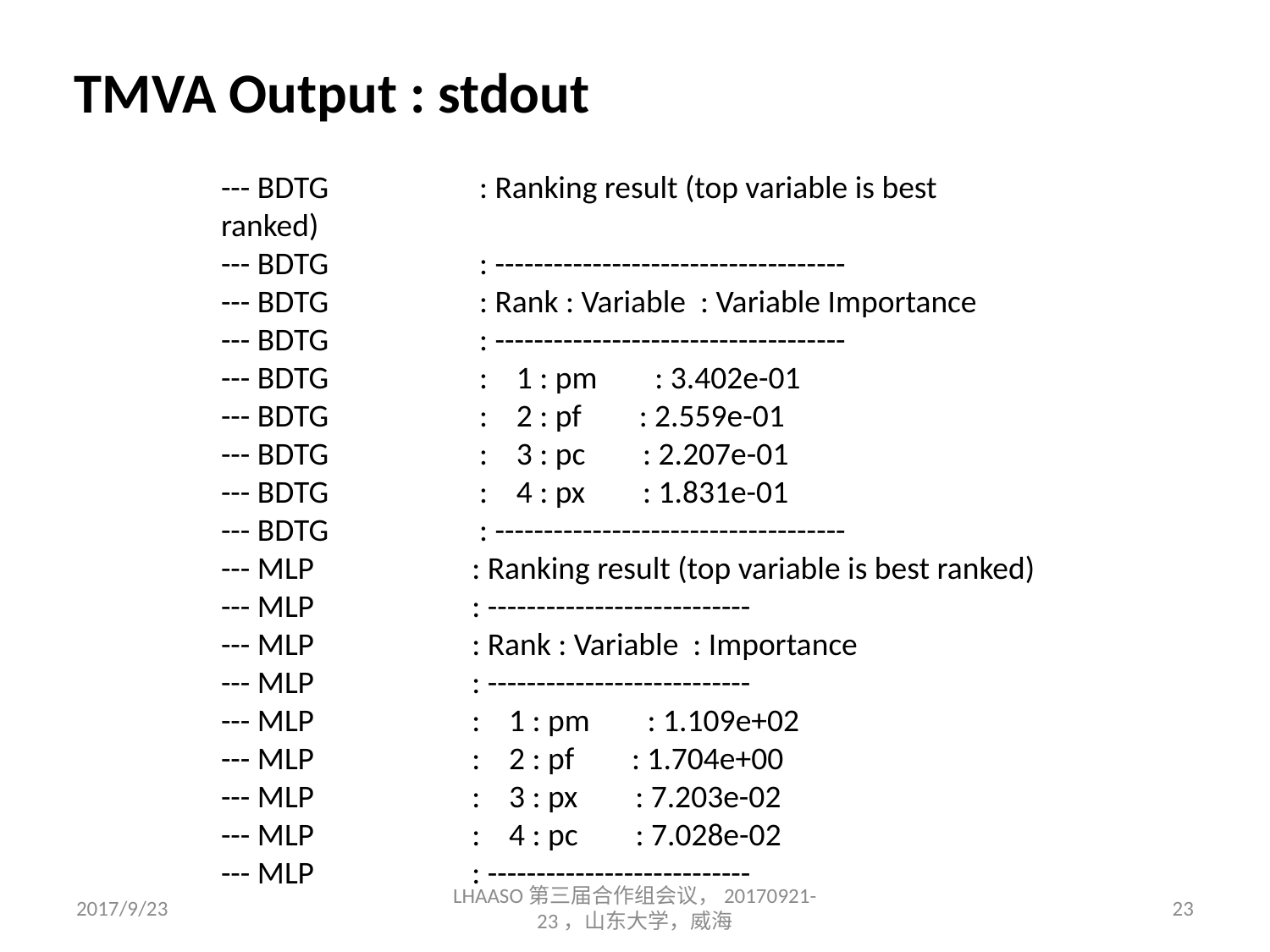

TMVA Output : stdout
--- BDTG                     : Ranking result (top variable is best ranked)
--- BDTG                     : ------------------------------------
--- BDTG                     : Rank : Variable  : Variable Importance
--- BDTG                     : ------------------------------------
--- BDTG                     :    1 : pm        : 3.402e-01
--- BDTG                     :    2 : pf        : 2.559e-01
--- BDTG                     :    3 : pc        : 2.207e-01
--- BDTG                     :    4 : px        : 1.831e-01
--- BDTG                     : ------------------------------------
--- MLP                      : Ranking result (top variable is best ranked)
--- MLP                      : ---------------------------
--- MLP                      : Rank : Variable  : Importance
--- MLP                      : ---------------------------
--- MLP                      :    1 : pm        : 1.109e+02
--- MLP                      :    2 : pf        : 1.704e+00
--- MLP                      :    3 : px        : 7.203e-02
--- MLP                      :    4 : pc        : 7.028e-02
--- MLP                      : ---------------------------
2017/9/23
LHAASO第三届合作组会议，20170921-23，山东大学，威海
23